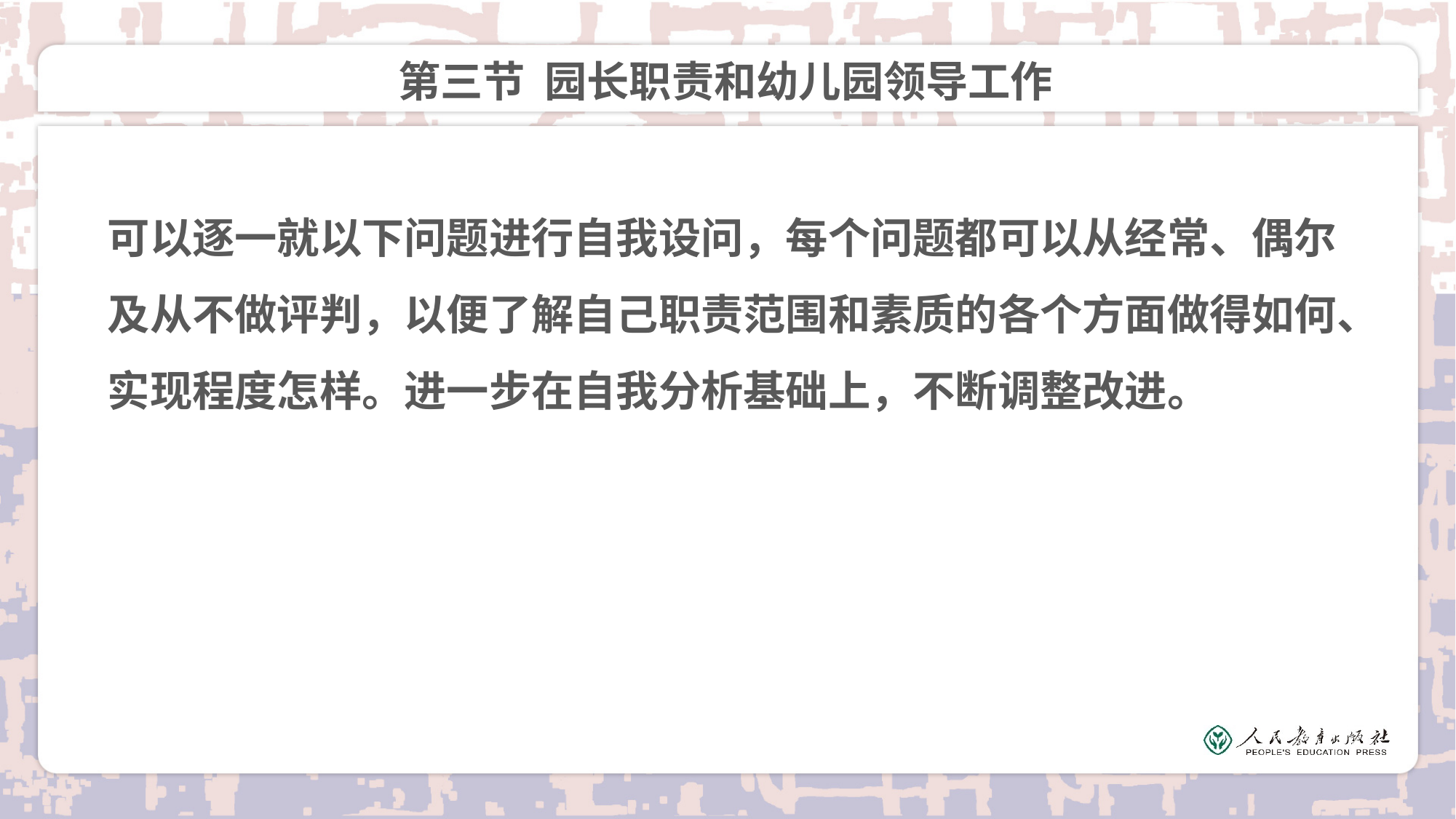

# 第三节  园长职责和幼儿园领导工作
可以逐一就以下问题进行自我设问，每个问题都可以从经常、偶尔及从不做评判，以便了解自己职责范围和素质的各个方面做得如何、实现程度怎样。进一步在自我分析基础上，不断调整改进。